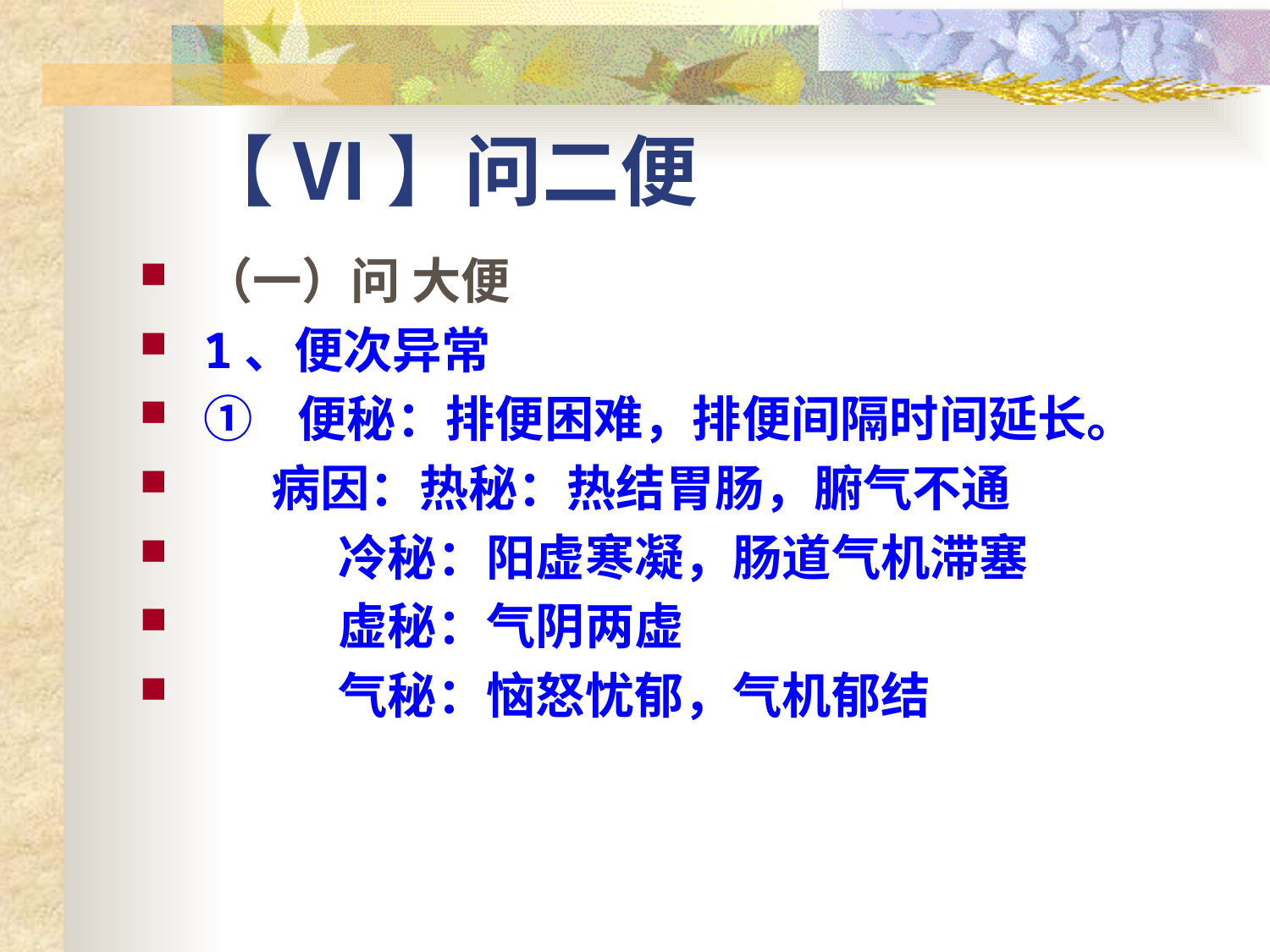

# 【 Ⅵ 】问二便
（一）问 大便
1、便次异常
①   便秘：排便困难，排便间隔时间延长。
     病因：热秘：热结胃肠，腑气不通
           冷秘：阳虚寒凝，肠道气机滞塞
           虚秘：气阴两虚
           气秘：恼怒忧郁，气机郁结